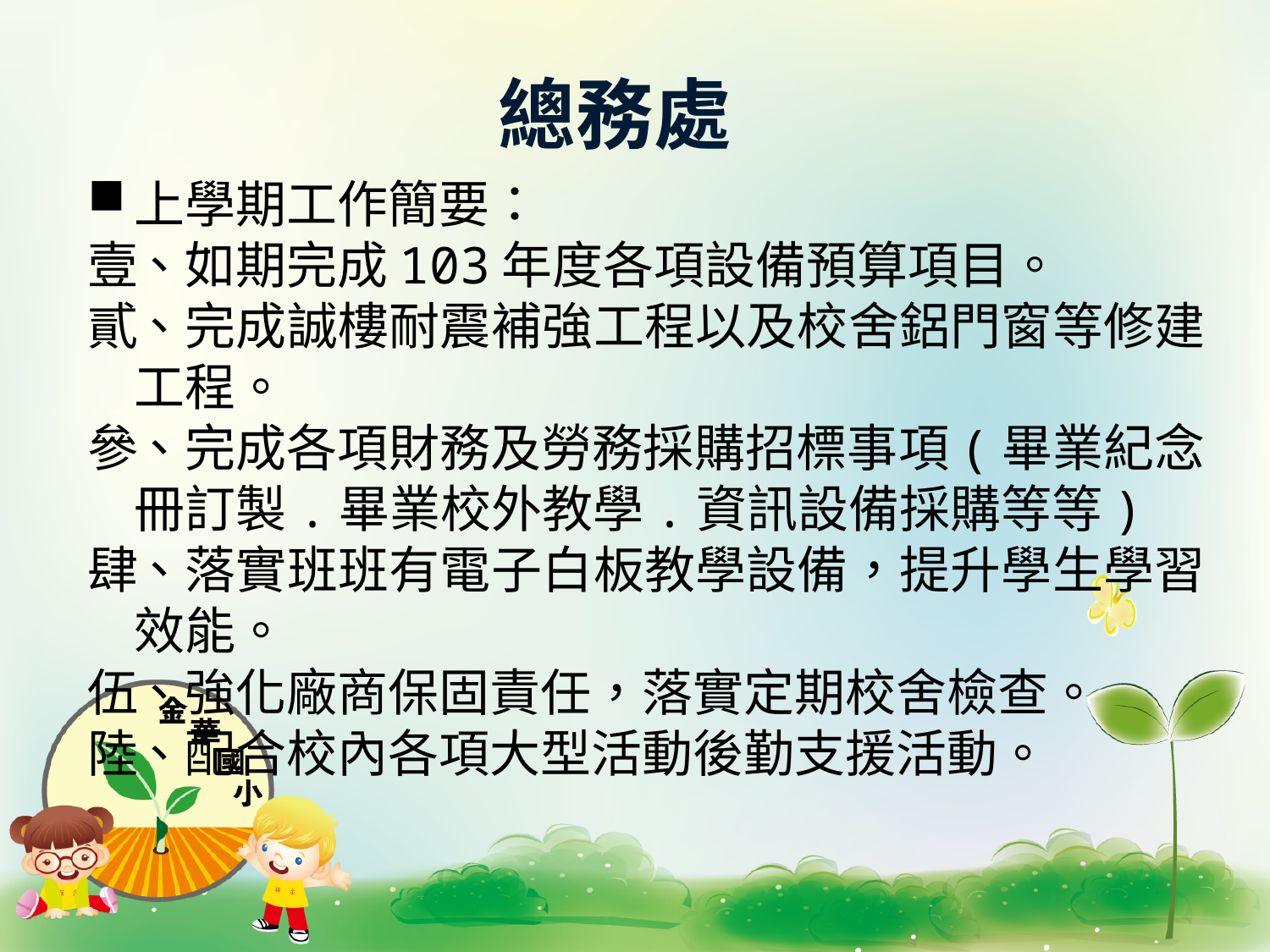

總務處
上學期工作簡要：
、如期完成103年度各項設備預算項目。
、完成誠樓耐震補強工程以及校舍鋁門窗等修建工程。
、完成各項財務及勞務採購招標事項(畢業紀念冊訂製.畢業校外教學.資訊設備採購等等)
、落實班班有電子白板教學設備，提升學生學習效能。
、強化廠商保固責任，落實定期校舍檢查。
、配合校內各項大型活動後勤支援活動。